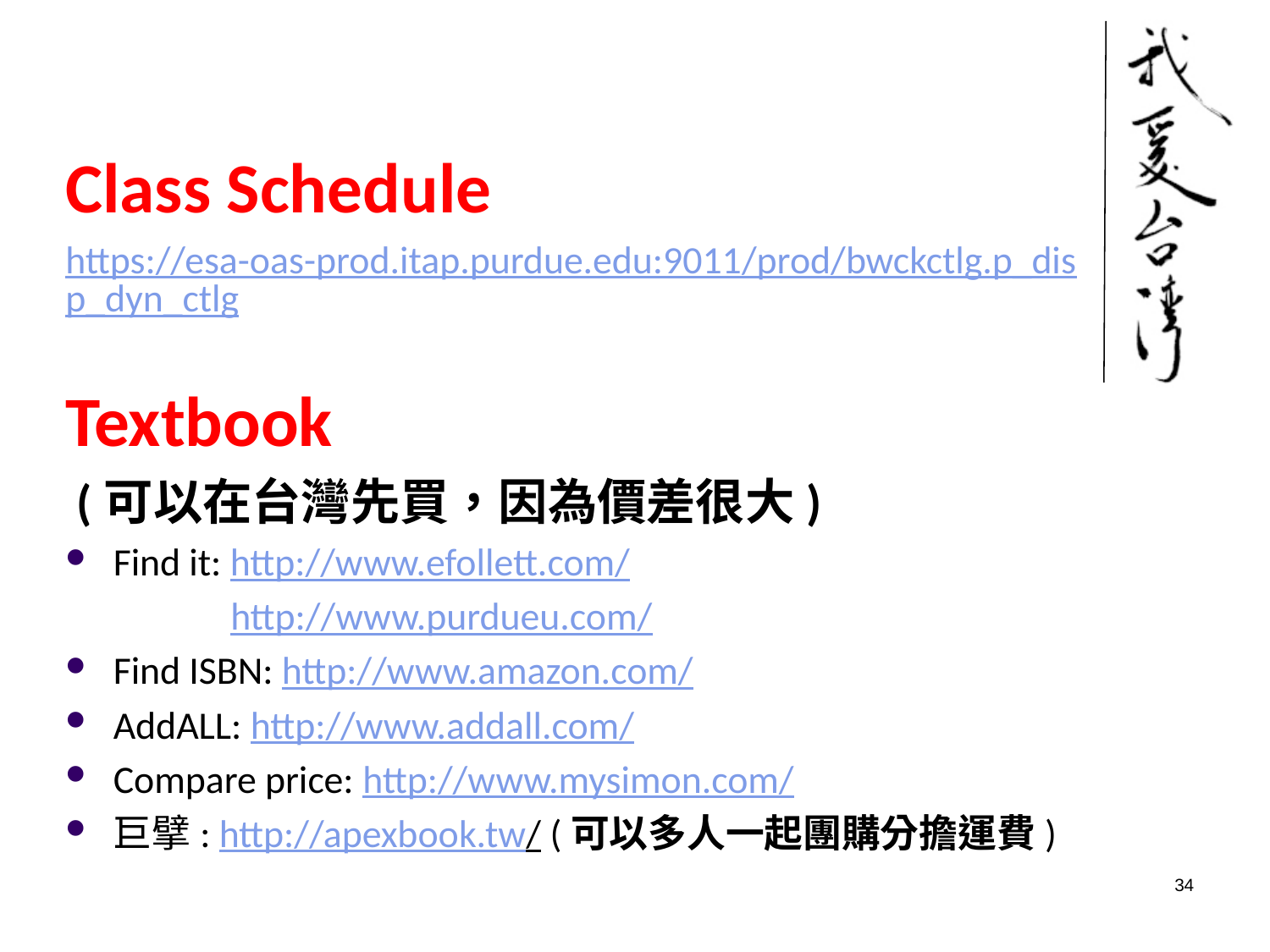

Class Schedule
https://esa-oas-prod.itap.purdue.edu:9011/prod/bwckctlg.p_disp_dyn_ctlg

Textbook
 (可以在台灣先買，因為價差很大)
Find it: http://www.efollett.com/
                   http://www.purdueu.com/
Find ISBN: http://www.amazon.com/
AddALL: http://www.addall.com/
Compare price: http://www.mysimon.com/
巨擘: http://apexbook.tw/ (可以多人一起團購分擔運費)

34